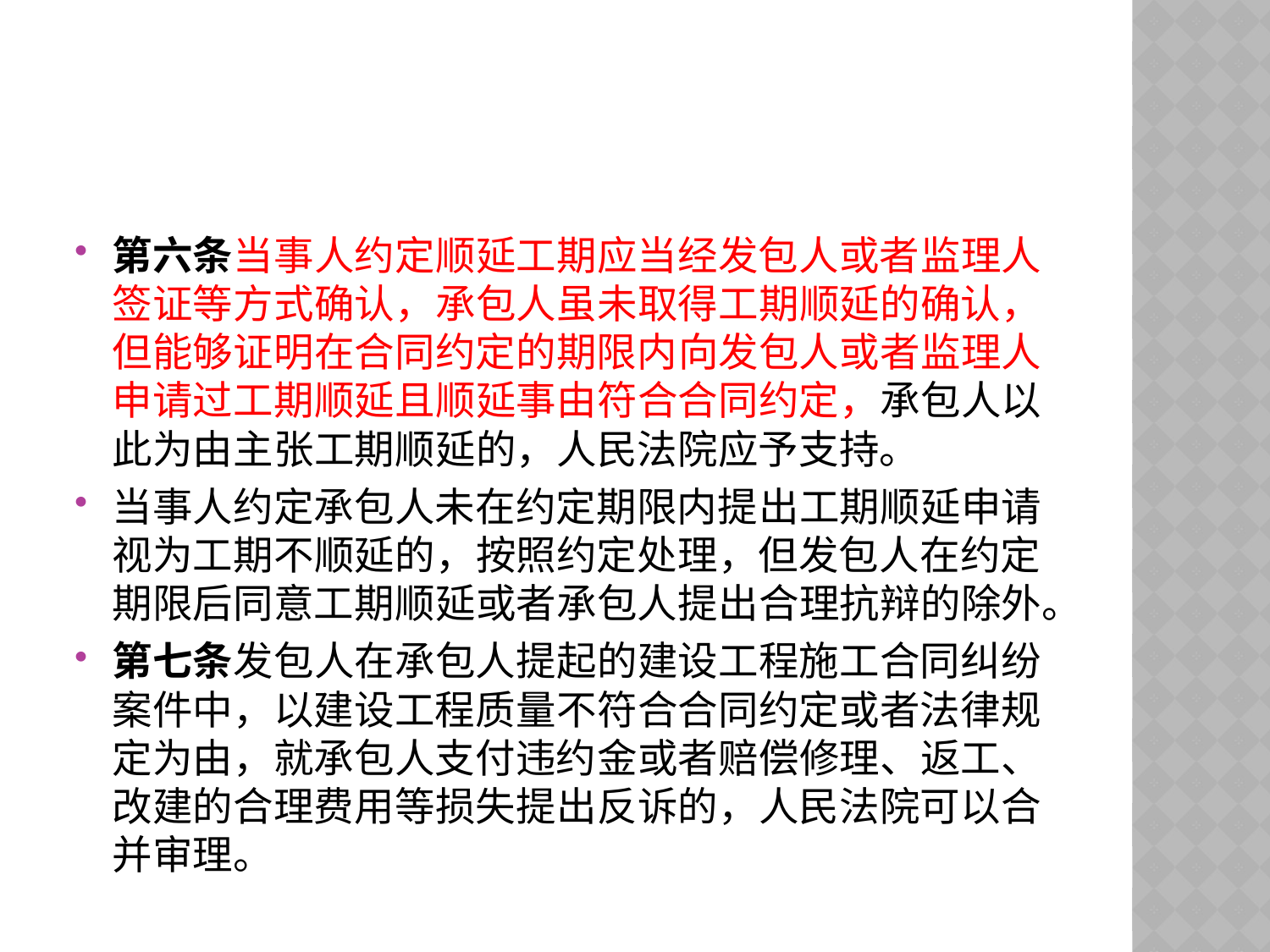

#
第六条当事人约定顺延工期应当经发包人或者监理人签证等方式确认，承包人虽未取得工期顺延的确认，但能够证明在合同约定的期限内向发包人或者监理人申请过工期顺延且顺延事由符合合同约定，承包人以此为由主张工期顺延的，人民法院应予支持。
当事人约定承包人未在约定期限内提出工期顺延申请视为工期不顺延的，按照约定处理，但发包人在约定期限后同意工期顺延或者承包人提出合理抗辩的除外。
第七条发包人在承包人提起的建设工程施工合同纠纷案件中，以建设工程质量不符合合同约定或者法律规定为由，就承包人支付违约金或者赔偿修理、返工、改建的合理费用等损失提出反诉的，人民法院可以合并审理。